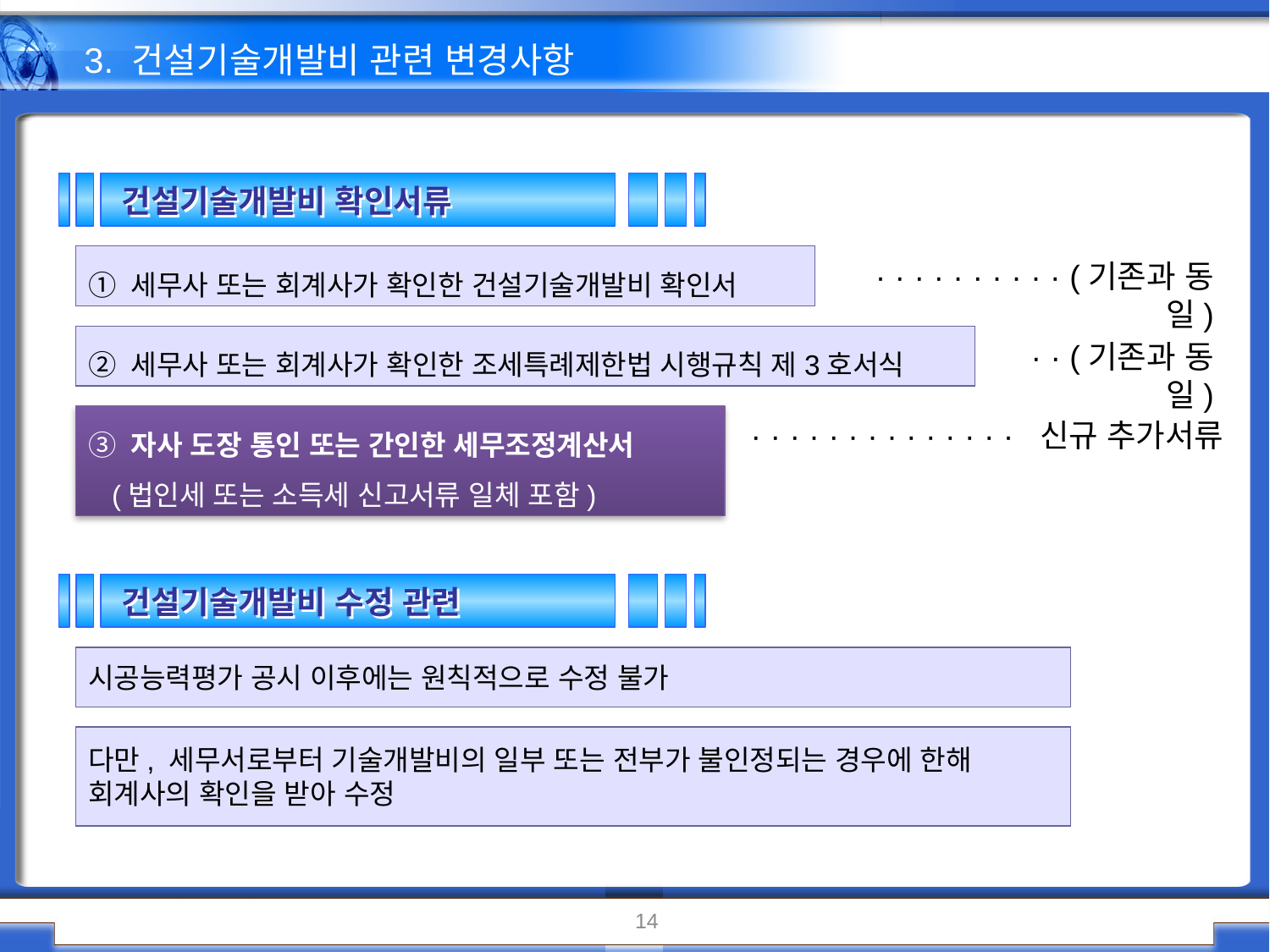

3. 건설기술개발비 관련 변경사항

건설기술개발비 확인서류
① 세무사 또는 회계사가 확인한 건설기술개발비 확인서
 · · · · · · · · · · (기존과 동일)
② 세무사 또는 회계사가 확인한 조세특례제한법 시행규칙 제3호서식
· · (기존과 동일)
③ 자사 도장 통인 또는 간인한 세무조정계산서
   (법인세 또는 소득세 신고서류 일체 포함)
 · · · · · · · · · · · · · ·  신규 추가서류

건설기술개발비 수정 관련
시공능력평가 공시 이후에는 원칙적으로 수정 불가
다만, 세무서로부터 기술개발비의 일부 또는 전부가 불인정되는 경우에 한해
회계사의 확인을 받아 수정
14